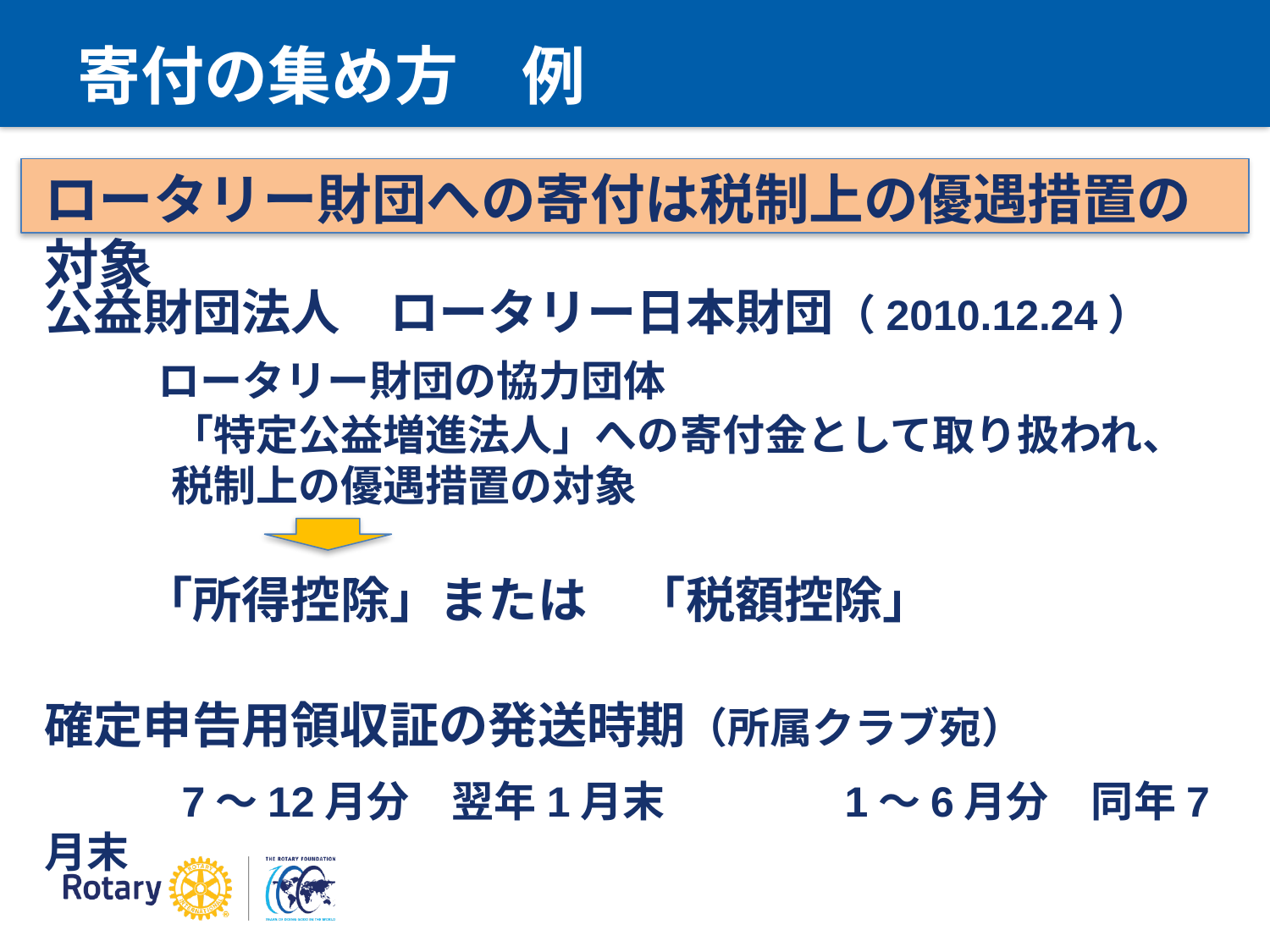

# 寄付の集め方　例

ロータリー財団への寄付は税制上の優遇措置の対象
公益財団法人　ロータリー日本財団（2010.12.24）
　　ロータリー財団の協力団体
　　　「特定公益増進法人」への寄付金として取り扱われ、
　　　税制上の優遇措置の対象

　　「所得控除」または　「税額控除」

確定申告用領収証の発送時期（所属クラブ宛）
　　　7～12月分　翌年1月末　　　　1～6月分　同年7月末